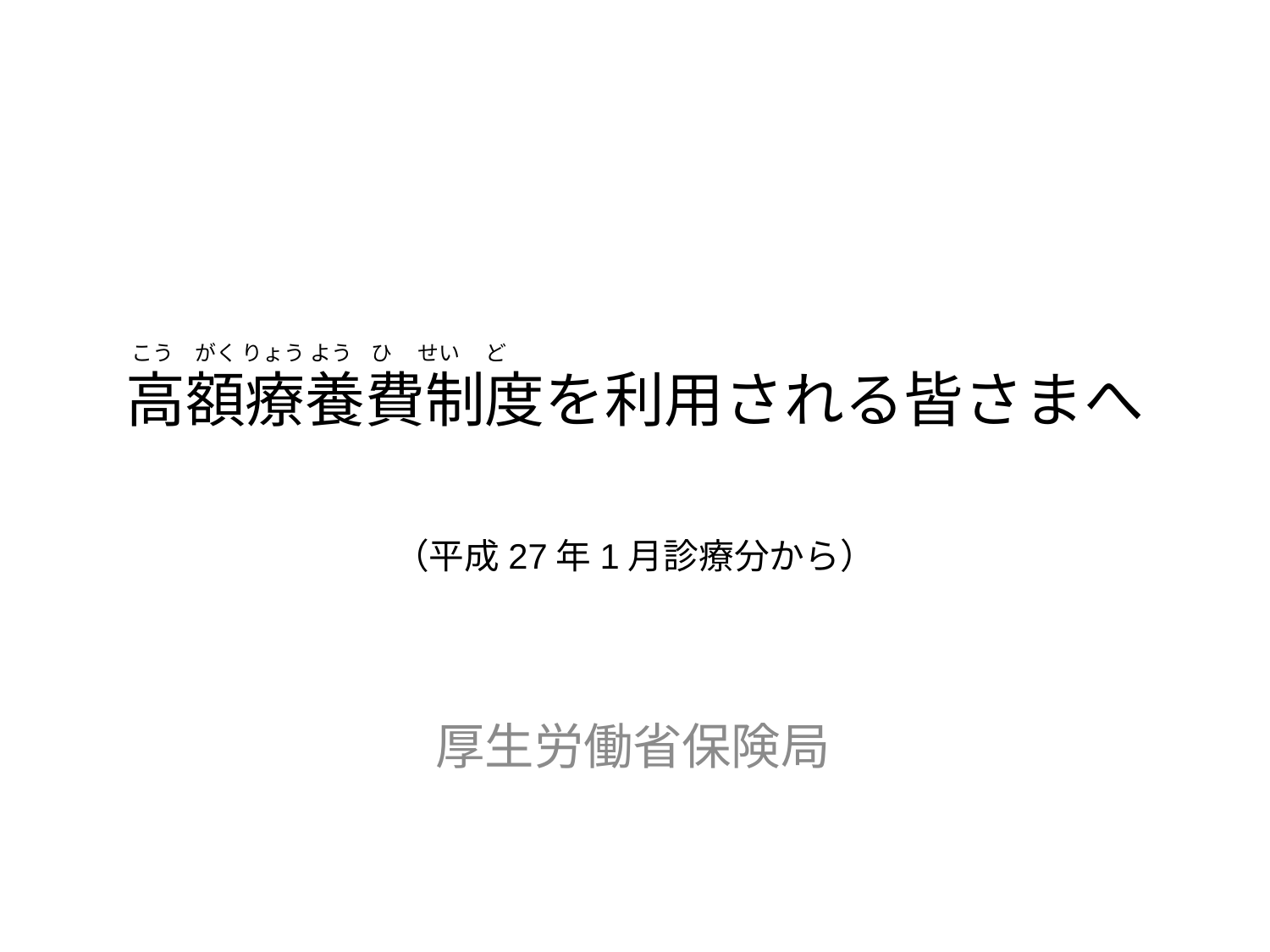

# 高額療養費制度を利用される皆さまへ
こう　がく りょう よう    ひ　 せい　 ど
（平成27年1月診療分から）
厚生労働省保険局